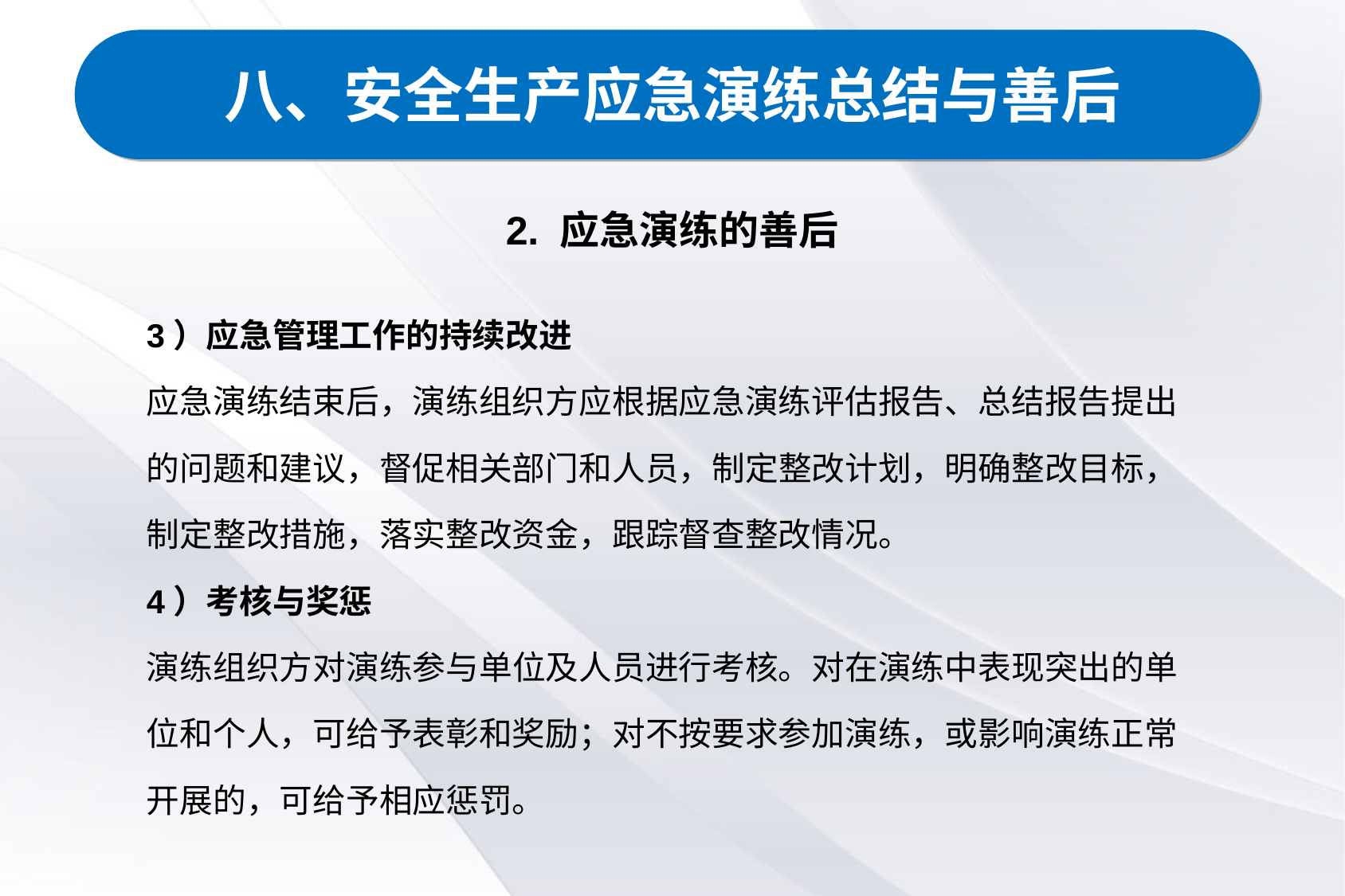

八、安全生产应急演练总结与善后
# 2. 应急演练的善后
3）应急管理工作的持续改进
应急演练结束后，演练组织方应根据应急演练评估报告、总结报告提出
的问题和建议，督促相关部门和人员，制定整改计划，明确整改目标，
制定整改措施，落实整改资金，跟踪督查整改情况。
4）考核与奖惩
演练组织方对演练参与单位及人员进行考核。对在演练中表现突出的单
位和个人，可给予表彰和奖励；对不按要求参加演练，或影响演练正常
开展的，可给予相应惩罚。